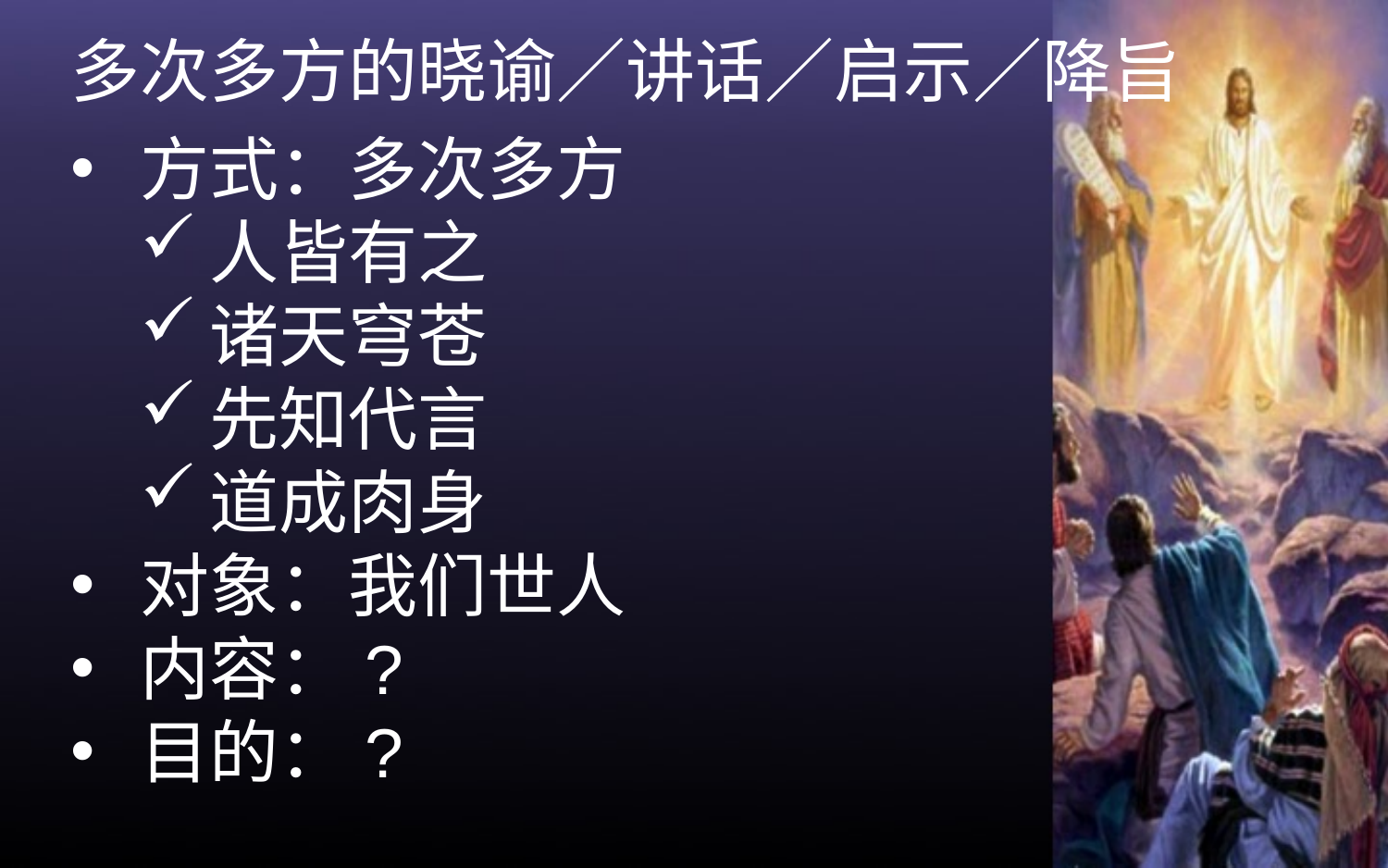

多次多方的晓谕／讲话／启示／降旨
方式：多次多方
人皆有之
诸天穹苍
先知代言
道成肉身
对象：我们世人
内容：?
目的：?